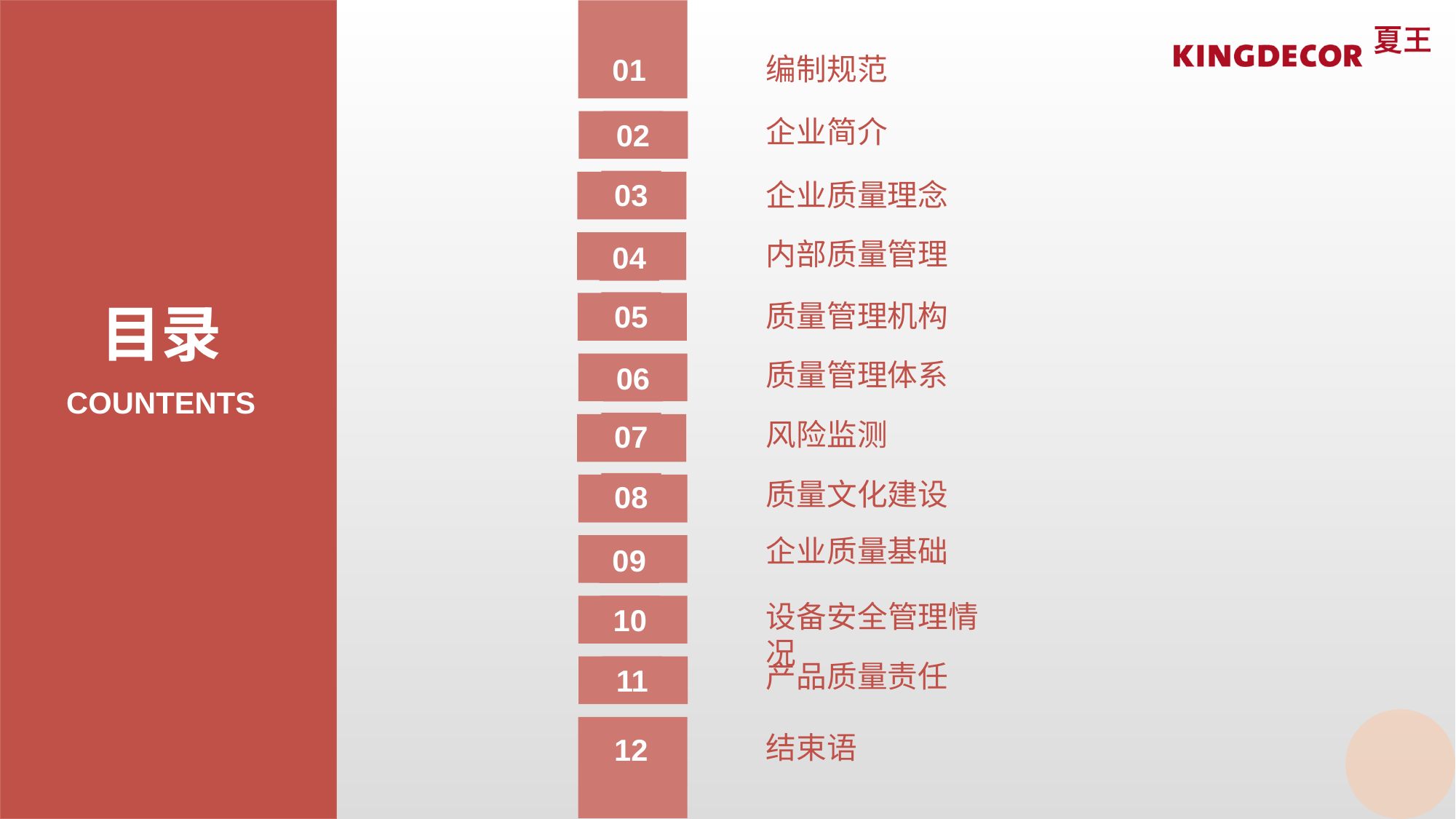

01
02

03

04
05

06
07

08

09

10

11

12
编制规范
企业简介
企业质量理念
内部质量管理

目录
质量管理机构
质量管理体系
COUNTENTS
风险监测
质量文化建设
企业质量基础
设备安全管理情况
产品质量责任

结束语